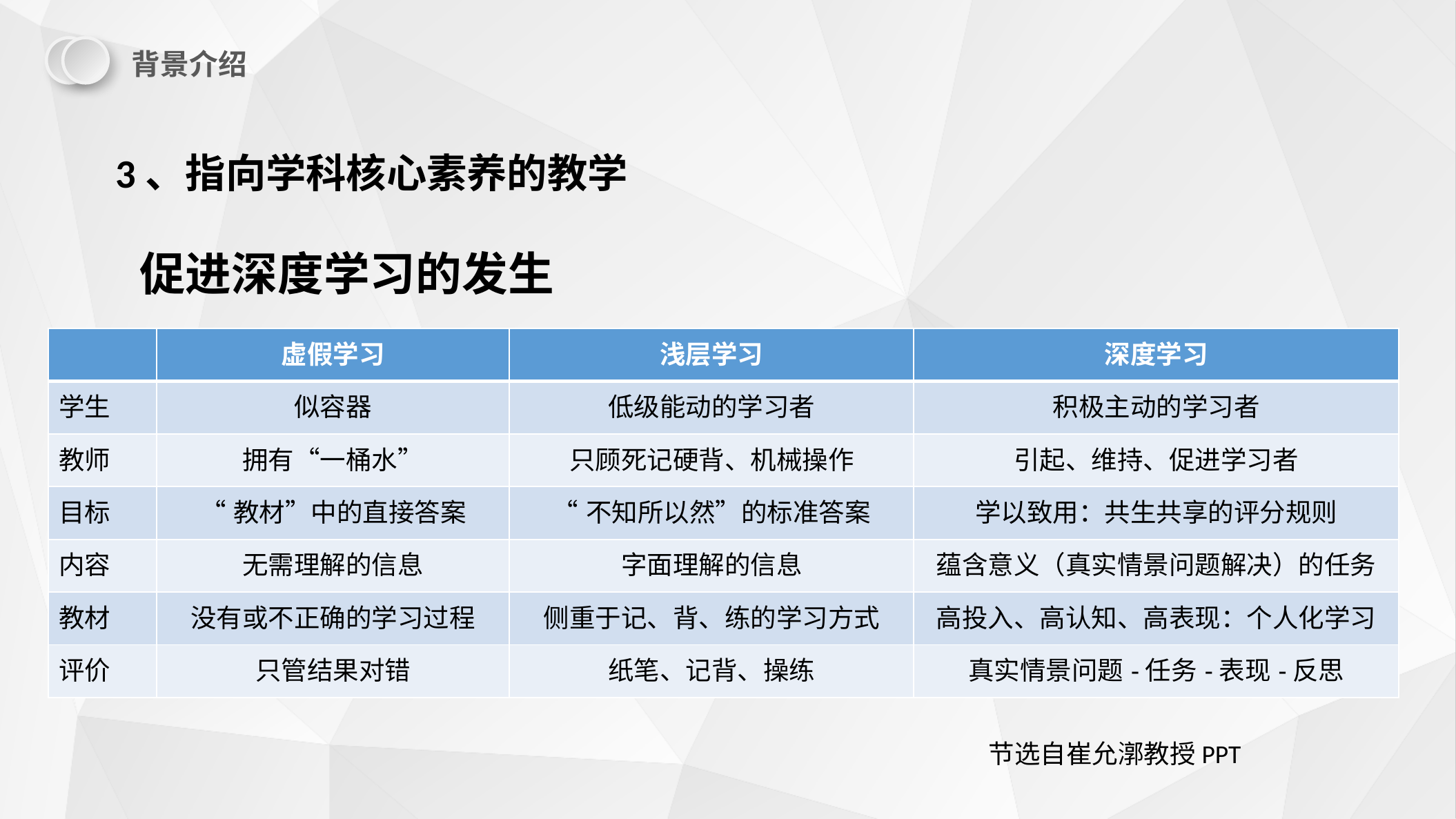

背景介绍
3、指向学科核心素养的教学
促进深度学习的发生
|  | 虚假学习 | 浅层学习 | 深度学习 |
| --- | --- | --- | --- |
| 学生 | 似容器 | 低级能动的学习者 | 积极主动的学习者 |
| 教师 | 拥有“一桶水” | 只顾死记硬背、机械操作 | 引起、维持、促进学习者 |
| 目标 | “教材”中的直接答案 | “不知所以然”的标准答案 | 学以致用：共生共享的评分规则 |
| 内容 | 无需理解的信息 | 字面理解的信息 | 蕴含意义（真实情景问题解决）的任务 |
| 教材 | 没有或不正确的学习过程 | 侧重于记、背、练的学习方式 | 高投入、高认知、高表现：个人化学习 |
| 评价 | 只管结果对错 | 纸笔、记背、操练 | 真实情景问题-任务-表现-反思 |
节选自崔允漷教授PPT